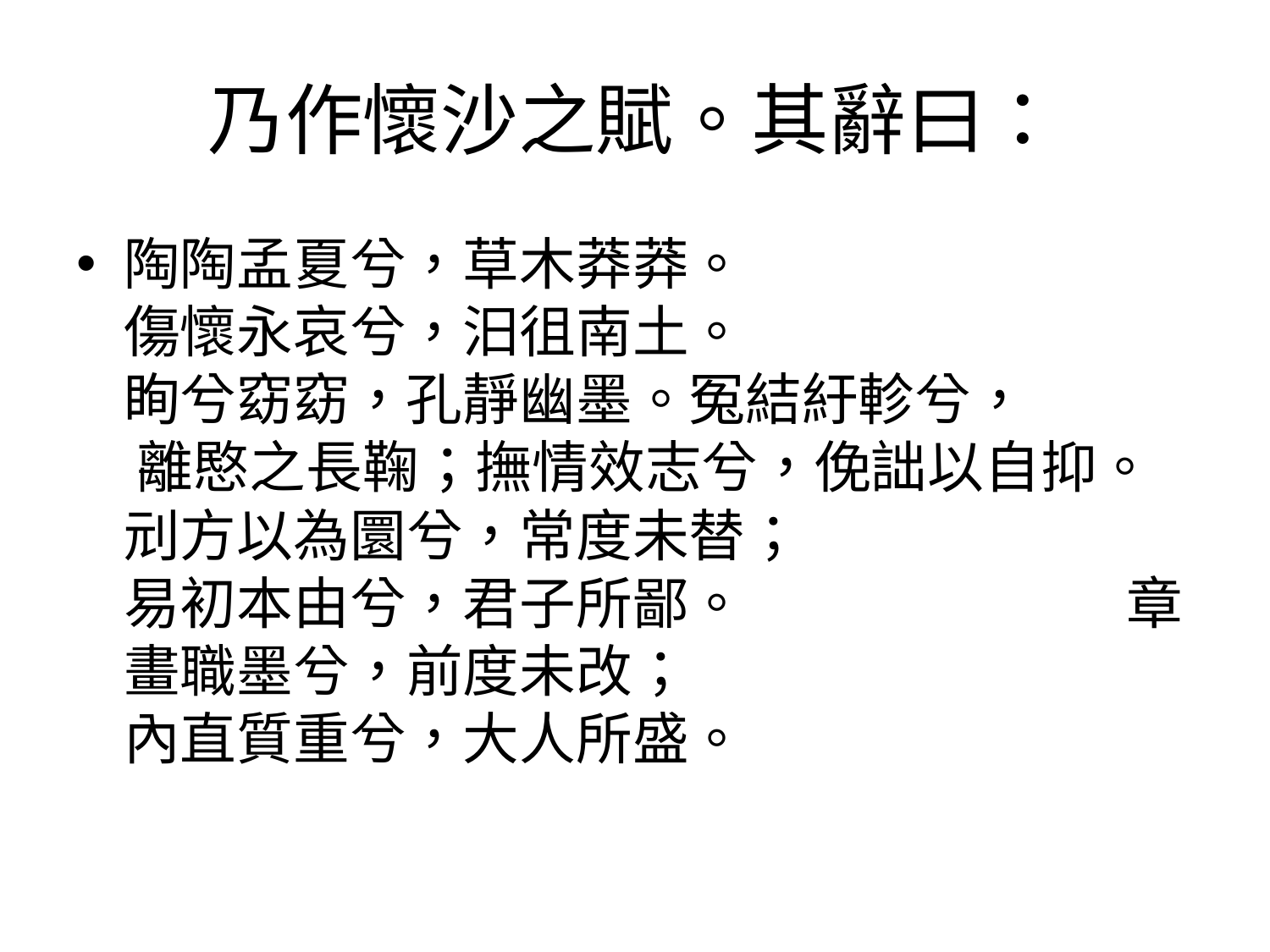

# 乃作懷沙之賦。其辭曰：
陶陶孟夏兮，草木莽莽。                                傷懷永哀兮，汩徂南土。                                眴兮窈窈，孔靜幽墨。冤結紆軫兮，               離愍之長鞠；撫情效志兮，俛詘以自抑。刓方以為圜兮，常度未替；                           易初本由兮，君子所鄙。                              章畫職墨兮，前度未改；                                    內直質重兮，大人所盛。